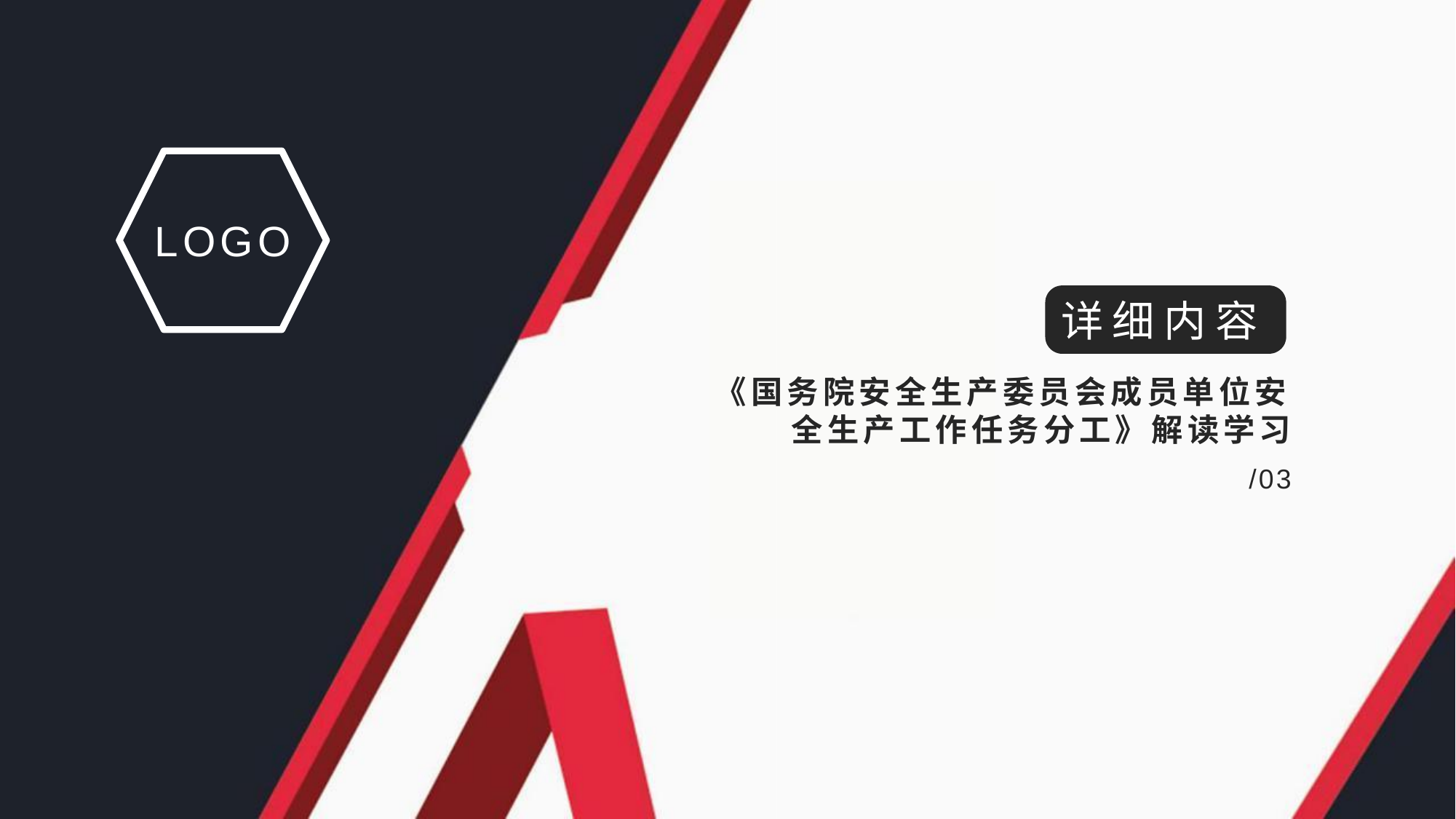

LOGO
详细内容
《国务院安全生产委员会成员单位安全生产工作任务分工》解读学习
/03